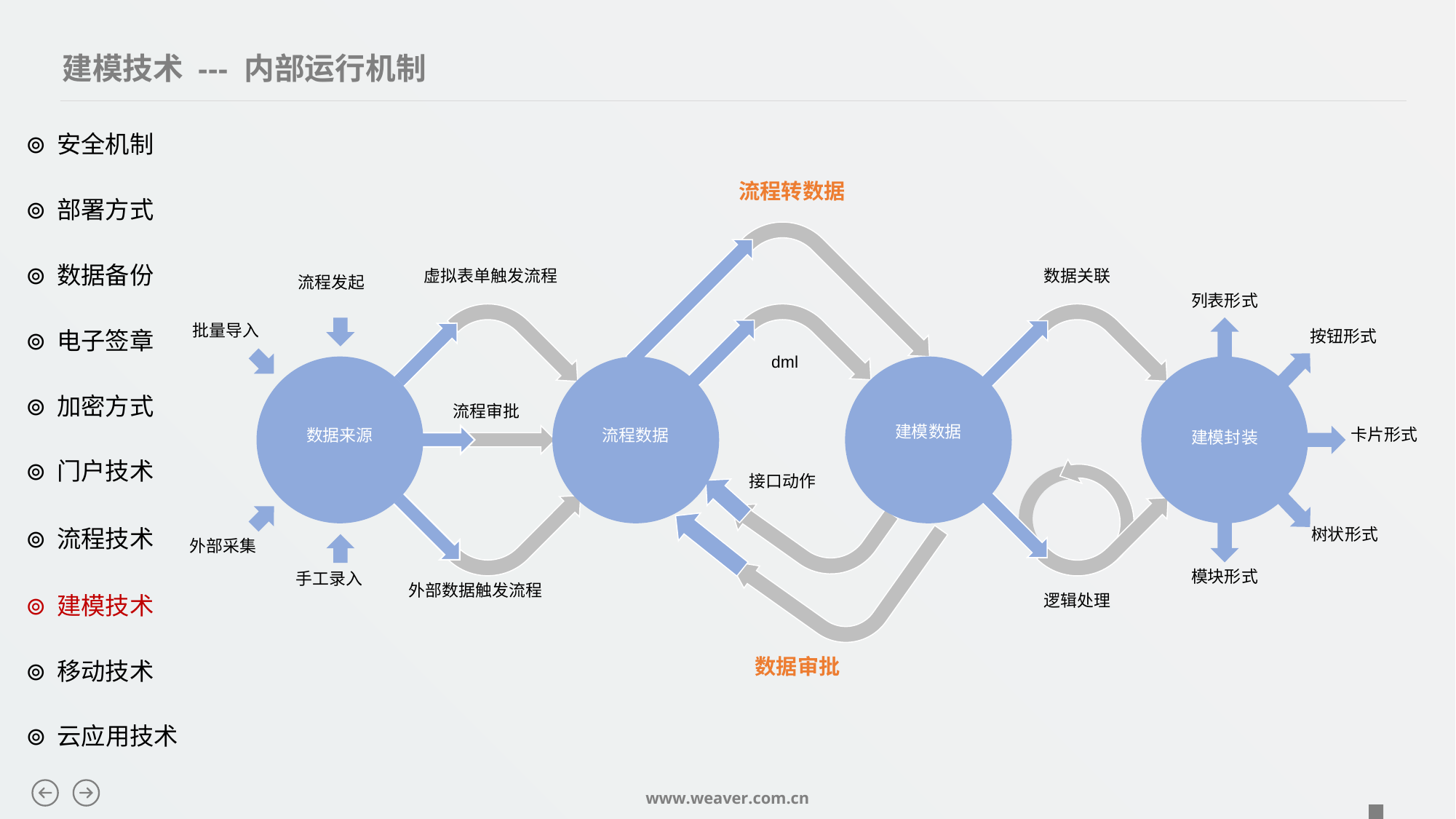

建模技术 --- 内部运行机制
⊚ 安全机制
流程转数据

虚拟表单触发流程
数据关联

流程发起
列表形式

批量导入

按钮形式
dml

流程审批

建模数据
 卡片形式
数据来源
流程数据

建模封装

接口动作

树状形式

外部采集

模块形式
手工录入
外部数据触发流程
逻辑处理
数据审批
⊚ 部署方式
⊚ 数据备份
⊚ 电子签章
⊚ 加密方式
⊚ 门户技术
⊚ 流程技术
⊚ 建模技术
⊚ 移动技术
⊚ 云应用技术